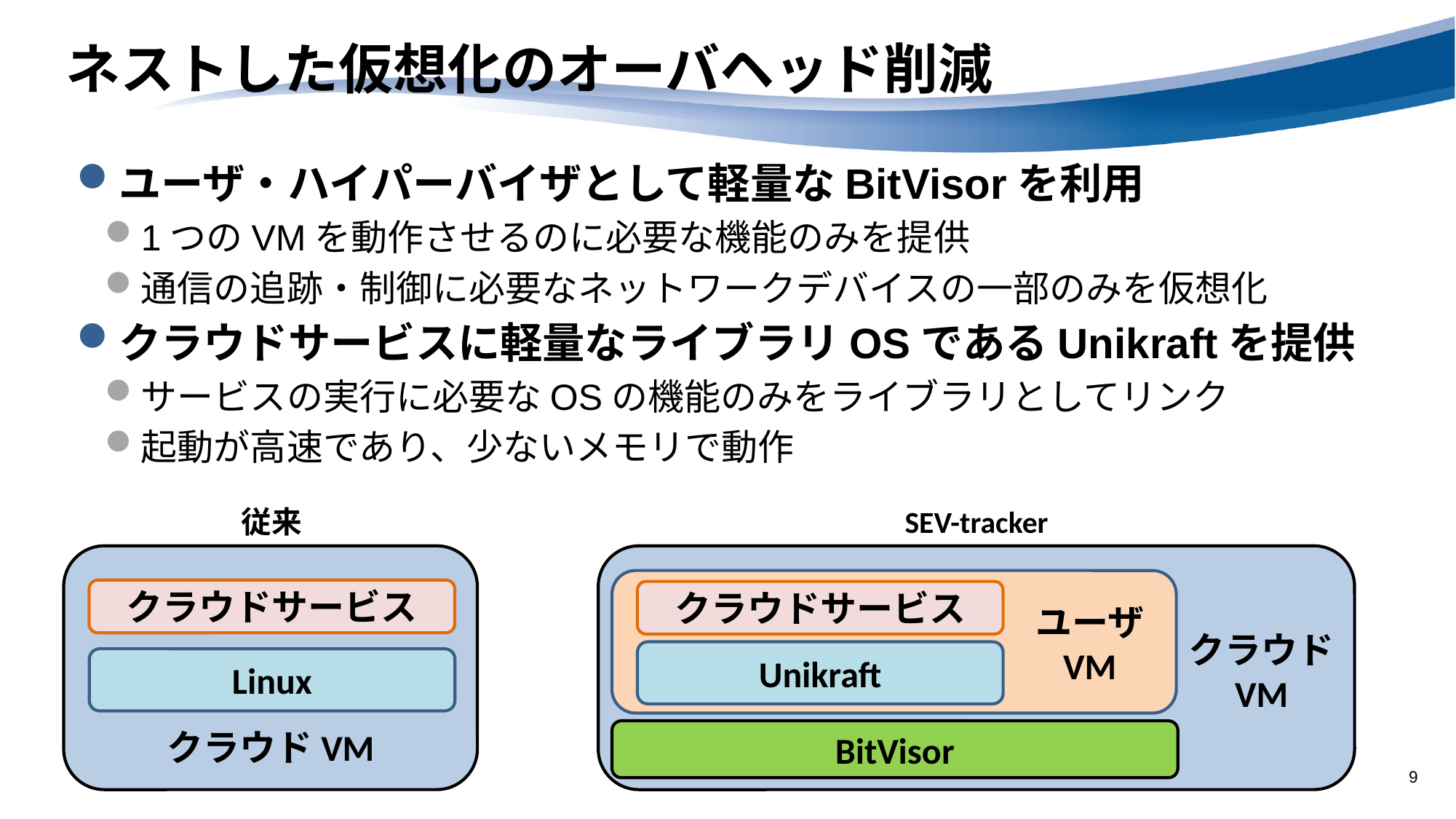

# ネストした仮想化のオーバヘッド削減
ユーザ・ハイパーバイザとして軽量なBitVisorを利用
1つのVMを動作させるのに必要な機能のみを提供
通信の追跡・制御に必要なネットワークデバイスの一部のみを仮想化
クラウドサービスに軽量なライブラリOSであるUnikraftを提供
サービスの実行に必要なOSの機能のみをライブラリとしてリンク
起動が高速であり、少ないメモリで動作
従来
SEV-tracker

クラウドサービス
Linux
クラウドVM

クラウドサービス
ユーザ
VM
クラウド
VM
Unikraft
BitVisor
9